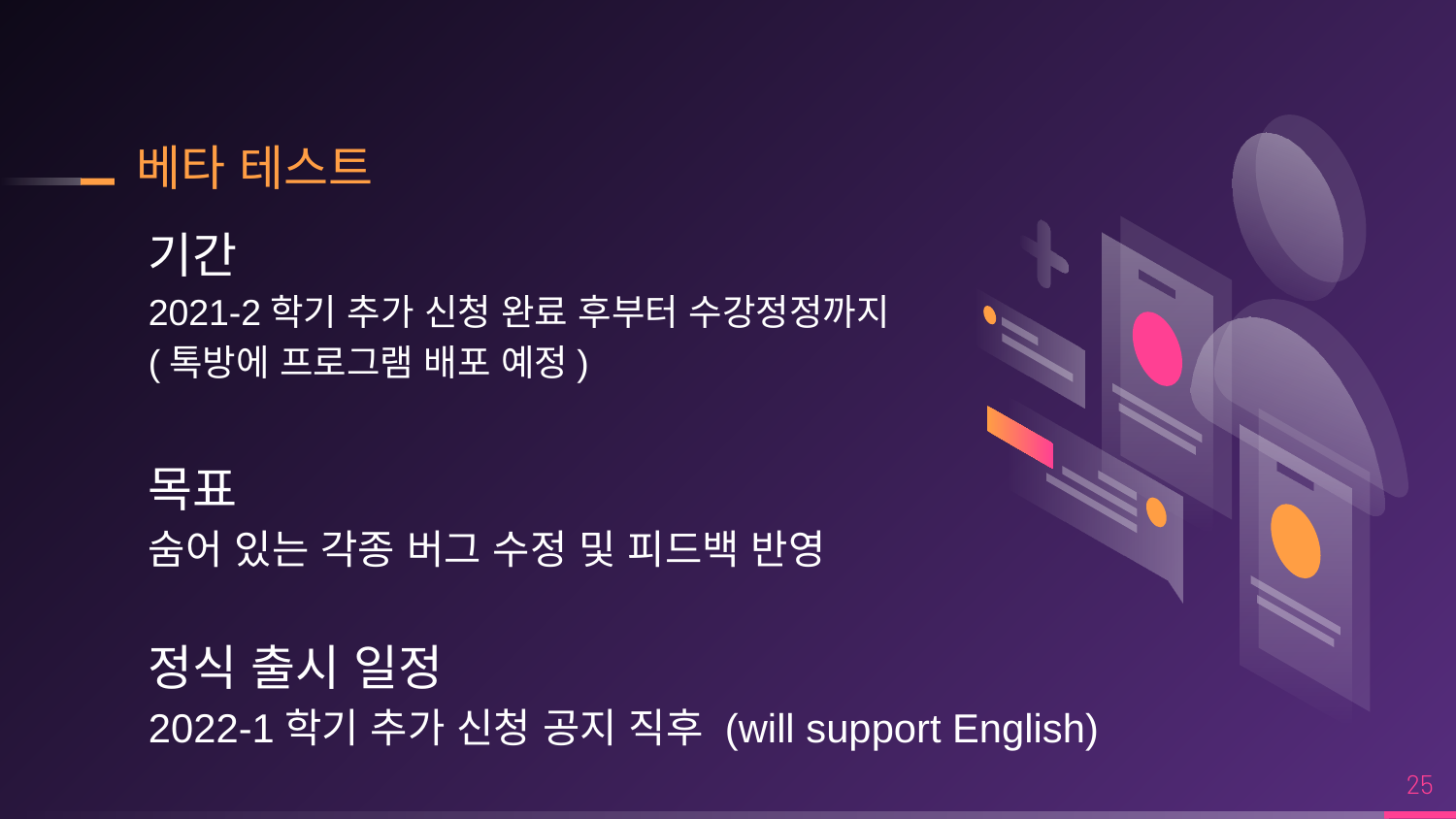

# 베타 테스트
기간
2021-2학기 추가 신청 완료 후부터 수강정정까지
(톡방에 프로그램 배포 예정)

목표
숨어 있는 각종 버그 수정 및 피드백 반영

정식 출시 일정
2022-1학기 추가 신청 공지 직후 (will support English)
25